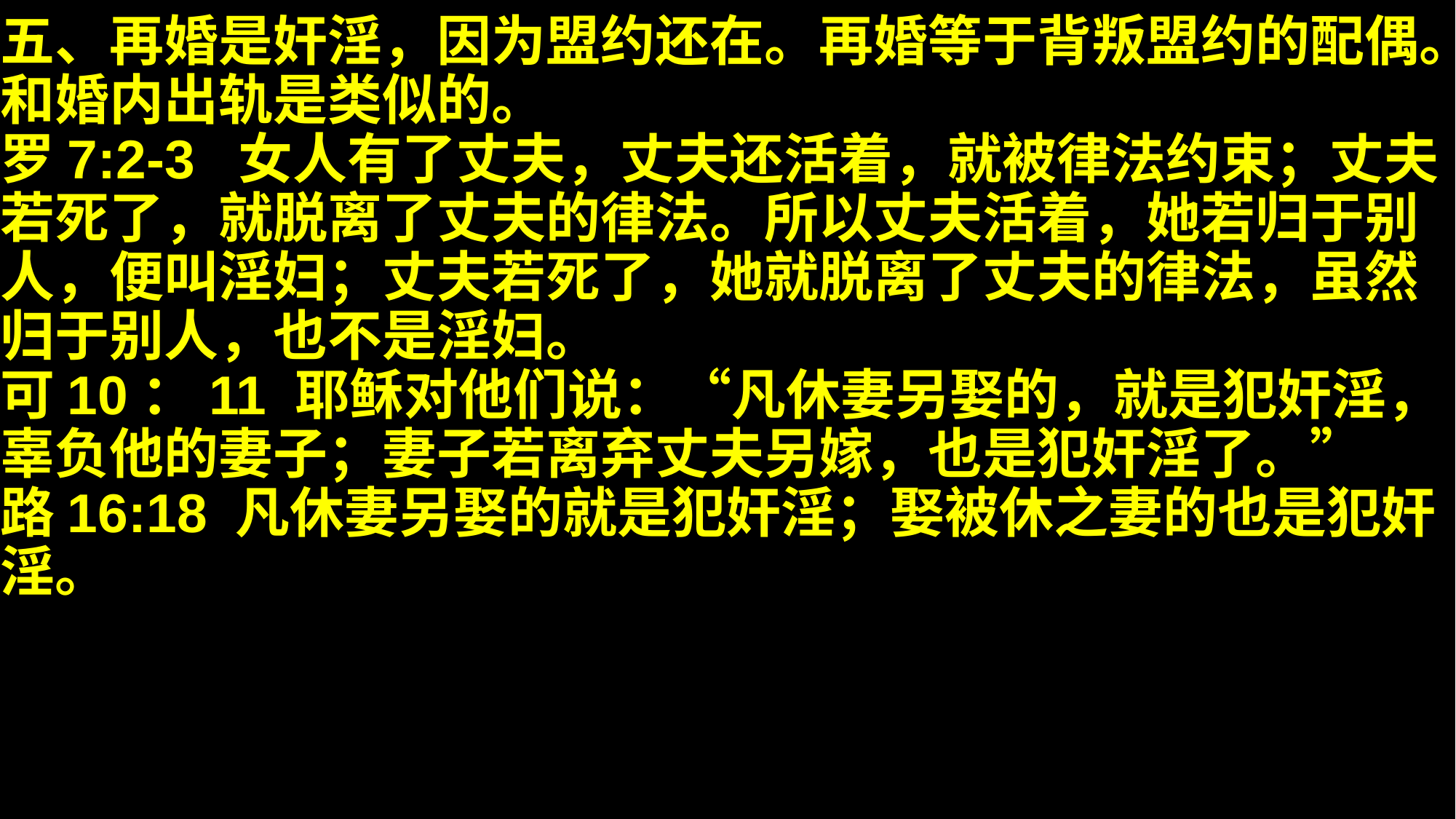

五、再婚是奸淫，因为盟约还在。再婚等于背叛盟约的配偶。和婚内出轨是类似的。
罗7:2-3  女人有了丈夫，丈夫还活着，就被律法约束；丈夫若死了，就脱离了丈夫的律法。所以丈夫活着，她若归于别人，便叫淫妇；丈夫若死了，她就脱离了丈夫的律法，虽然归于别人，也不是淫妇。
可10：11 耶稣对他们说：“凡休妻另娶的，就是犯奸淫，辜负他的妻子；妻子若离弃丈夫另嫁，也是犯奸淫了。”
路16:18 凡休妻另娶的就是犯奸淫；娶被休之妻的也是犯奸淫。